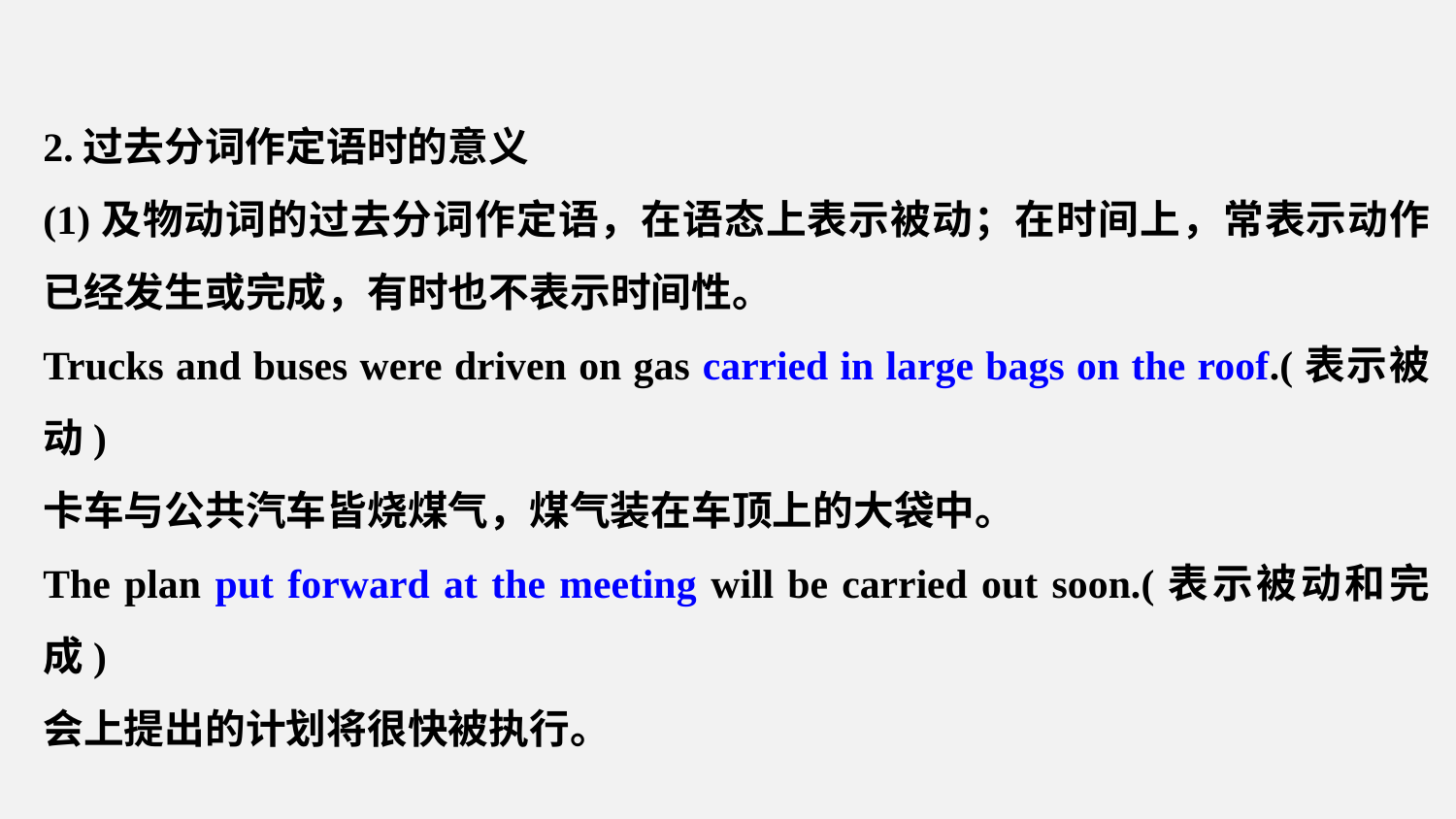

2.过去分词作定语时的意义
(1)及物动词的过去分词作定语，在语态上表示被动；在时间上，常表示动作已经发生或完成，有时也不表示时间性。
Trucks and buses were driven on gas carried in large bags on the roof.(表示被动)
卡车与公共汽车皆烧煤气，煤气装在车顶上的大袋中。
The plan put forward at the meeting will be carried out soon.(表示被动和完成)
会上提出的计划将很快被执行。